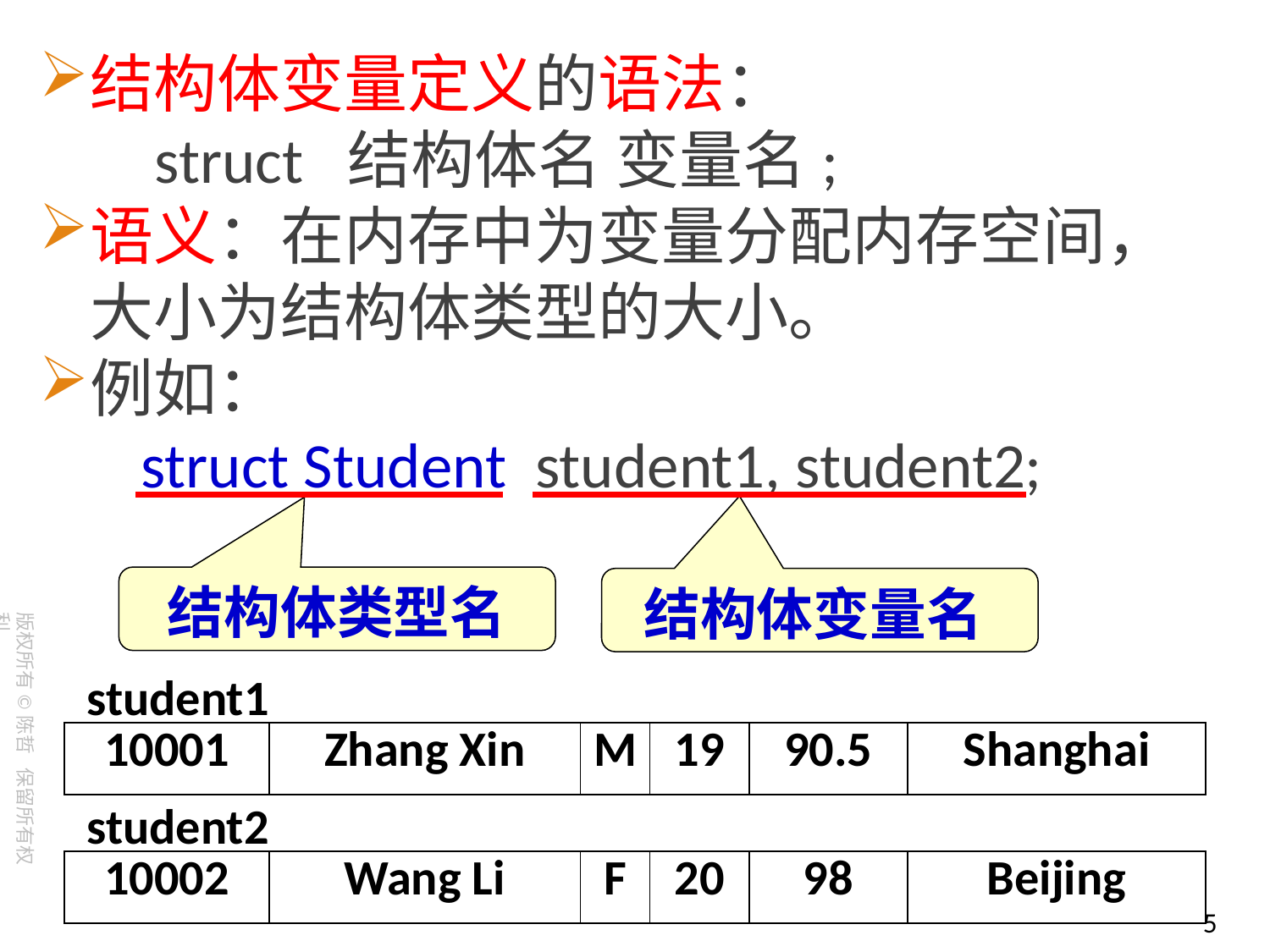

结构体变量定义的语法：
        struct  结构体名 变量名;
语义：在内存中为变量分配内存空间，大小为结构体类型的大小。
例如：
       struct Student  student1, student2;

结构体类型名
结构体变量名
student1
| 10001 | Zhang Xin | M | 19 | 90.5 | Shanghai |
| --- | --- | --- | --- | --- | --- |
student2
| 10002 | Wang Li | F | 20 | 98 | Beijing |
| --- | --- | --- | --- | --- | --- |
5